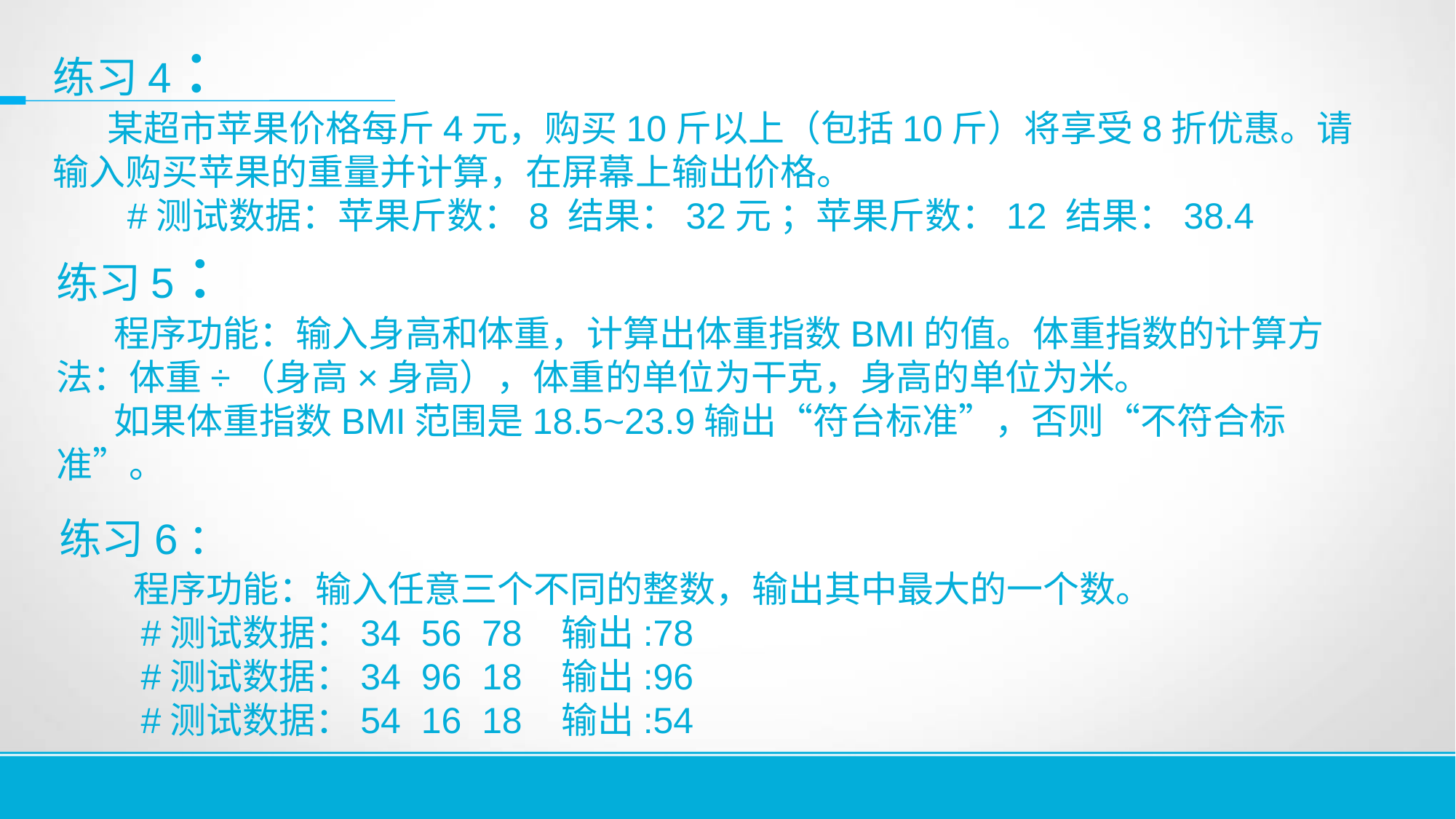

# 练习4： 某超市苹果价格每斤4元，购买10斤以上（包括10斤）将享受8折优惠。请输入购买苹果的重量并计算，在屏幕上输出价格。 #测试数据：苹果斤数：8 结果：32元 ；苹果斤数：12 结果：38.4
练习5：
      程序功能：输入身高和体重，计算出体重指数BMI的值。体重指数的计算方法：体重÷（身高×身高），体重的单位为干克，身高的单位为米。
      如果体重指数BMI范围是18.5~23.9输出“符台标准”，否则“不符合标准”。

练习6：
        程序功能：输入任意三个不同的整数，输出其中最大的一个数。
        #测试数据：34  56  78   输出:78
        #测试数据：34  96  18   输出:96
        #测试数据：54  16  18   输出:54